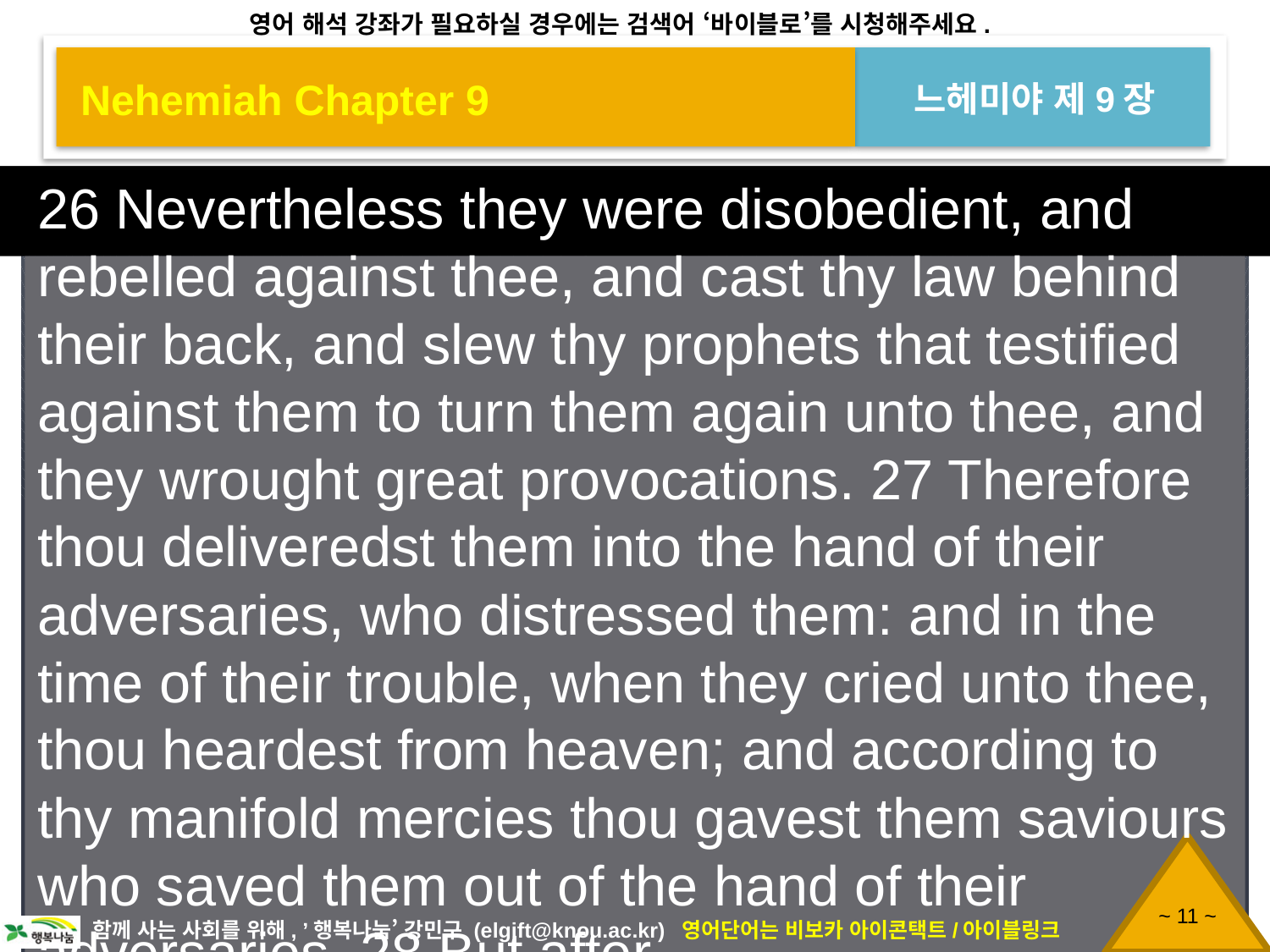

Nehemiah Chapter 9
느헤미야 제9장
26 Nevertheless they were disobedient, and rebelled against thee, and cast thy law behind their back, and slew thy prophets that testified against them to turn them again unto thee, and they wrought great provocations. 27 Therefore thou deliveredst them into the hand of their adversaries, who distressed them: and in the time of their trouble, when they cried unto thee, thou heardest from heaven; and according to thy manifold mercies thou gavest them saviours who saved them out of the hand of their adversaries. 28 But after